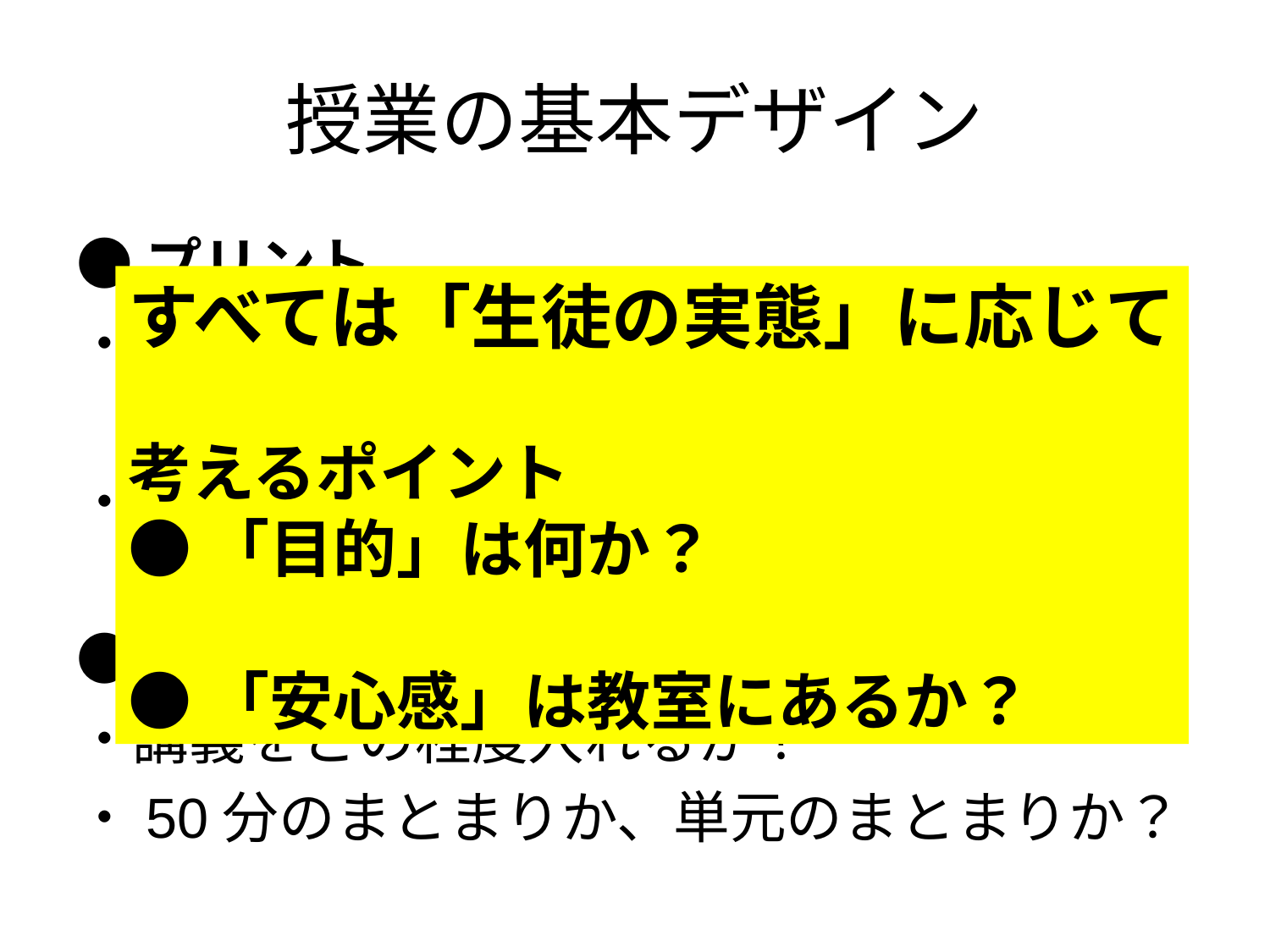

# 授業の基本デザイン
●プリント
・どこまで提示するか？
　「目的」「課題」「発展課題」
・プリント配布をなくすか？

●時間配分
・講義をどの程度入れるか？
・50分のまとまりか、単元のまとまりか？

すべては「生徒の実態」に応じて

考えるポイント
●「目的」は何か？

●「安心感」は教室にあるか？